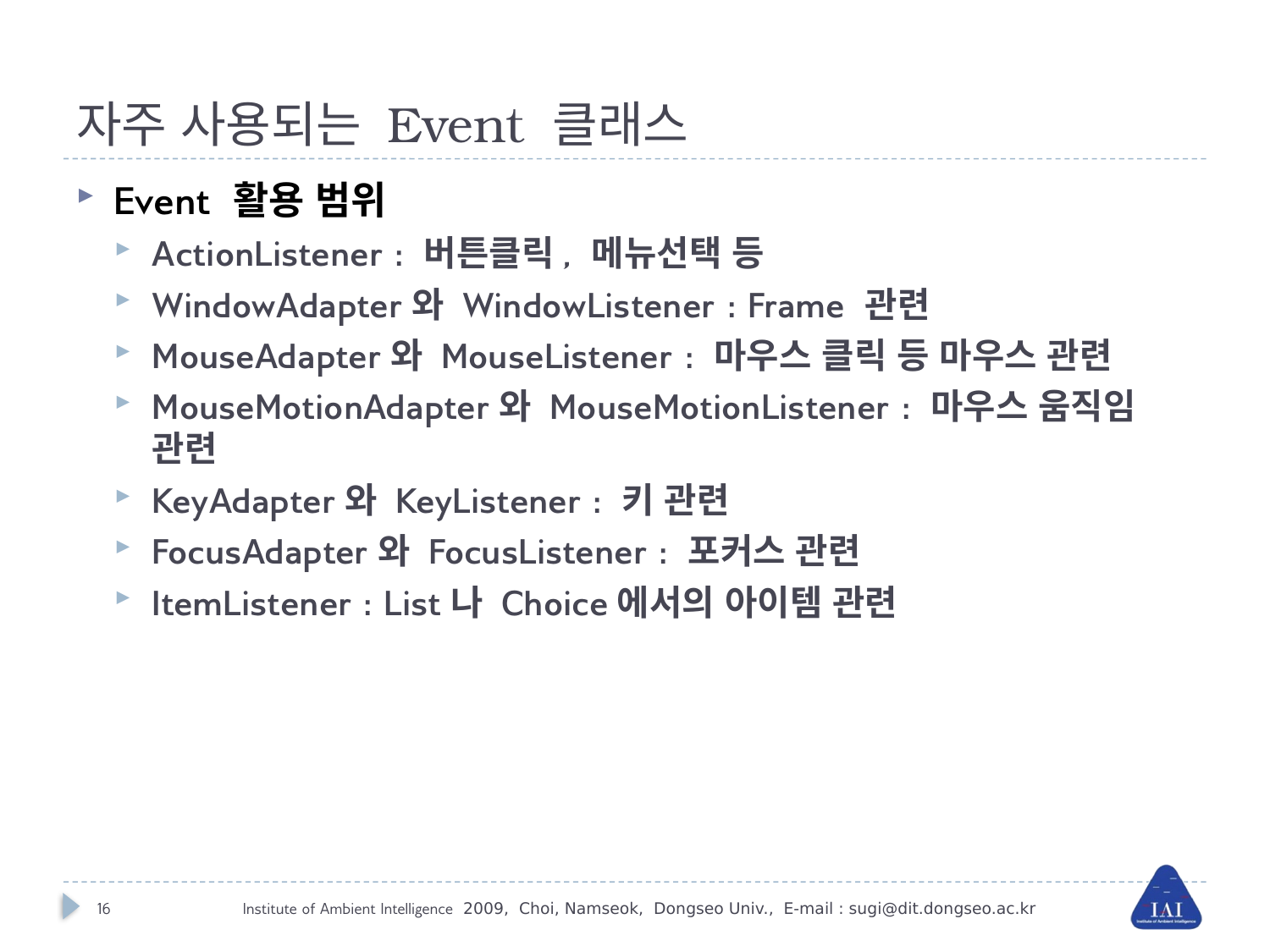

# 자주 사용되는 Event 클래스
Event 활용 범위
ActionListener : 버튼클릭, 메뉴선택 등
WindowAdapter와 WindowListener : Frame 관련
MouseAdapter와 MouseListener : 마우스 클릭 등 마우스 관련
MouseMotionAdapter와 MouseMotionListener : 마우스 움직임 관련
KeyAdapter와 KeyListener : 키 관련
FocusAdapter와 FocusListener : 포커스 관련
ItemListener : List나 Choice에서의 아이템 관련